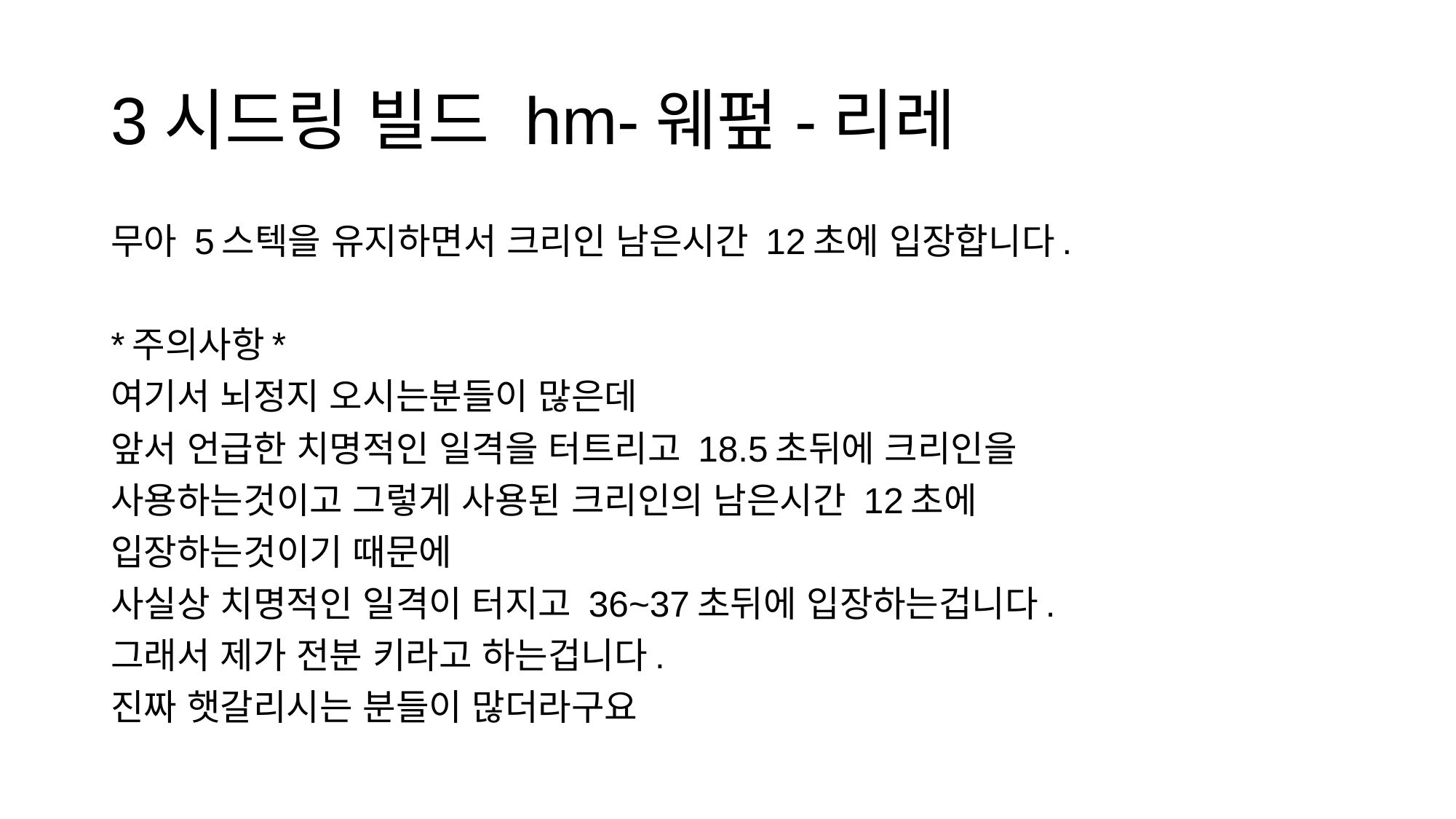

# 3시드링 빌드 hm-웨펖-리레
무아 5스텍을 유지하면서 크리인 남은시간 12초에 입장합니다.

*주의사항*
여기서 뇌정지 오시는분들이 많은데
앞서 언급한 치명적인 일격을 터트리고 18.5초뒤에 크리인을
사용하는것이고 그렇게 사용된 크리인의 남은시간 12초에
입장하는것이기 때문에
사실상 치명적인 일격이 터지고 36~37초뒤에 입장하는겁니다.
그래서 제가 전분 키라고 하는겁니다.
진짜 햇갈리시는 분들이 많더라구요